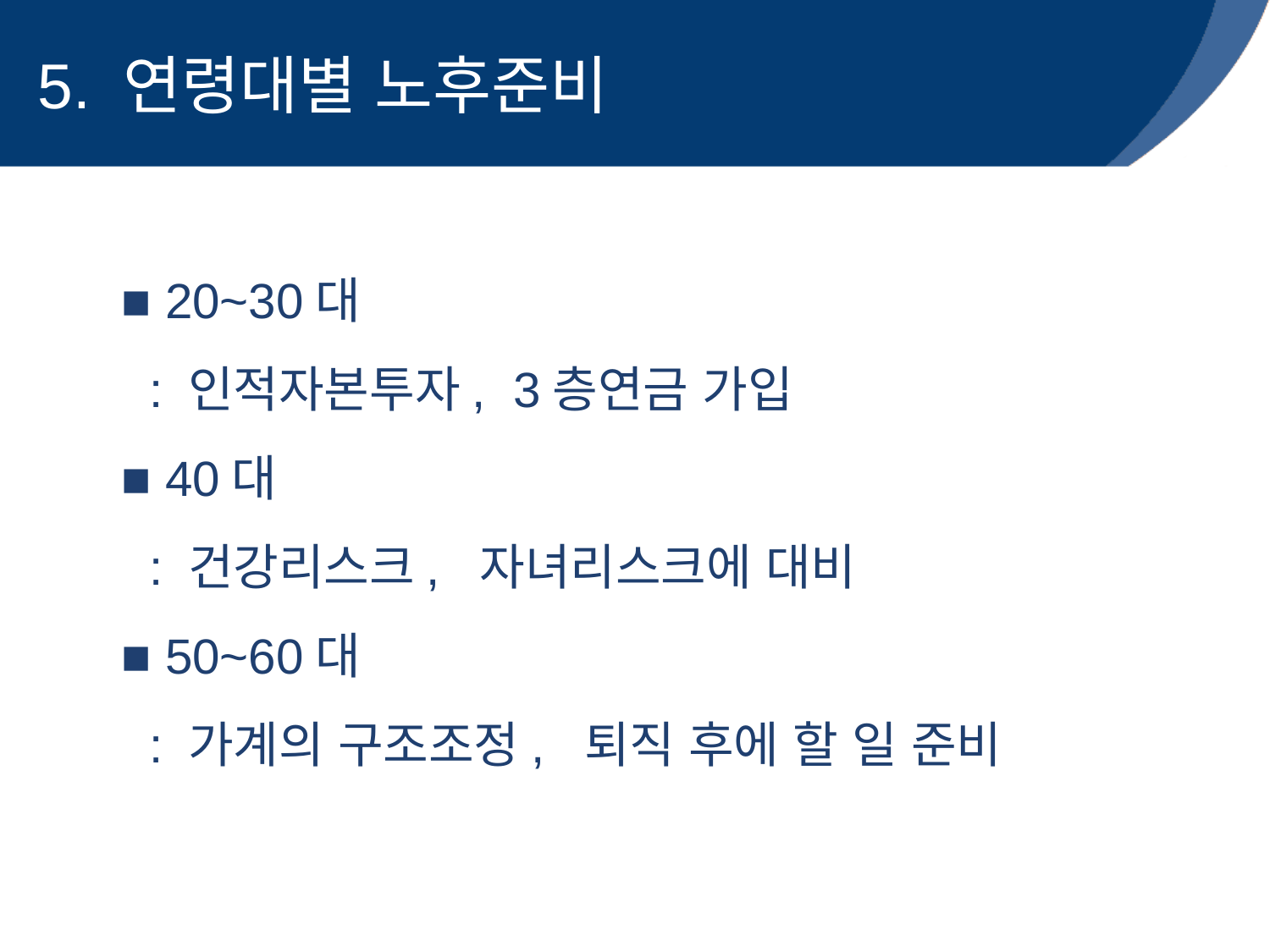

5. 연령대별 노후준비
 ■ 20~30대
   : 인적자본투자,  3층연금 가입
 ■ 40대
   : 건강리스크,  자녀리스크에 대비
 ■ 50~60대
   : 가계의 구조조정,  퇴직 후에 할 일 준비